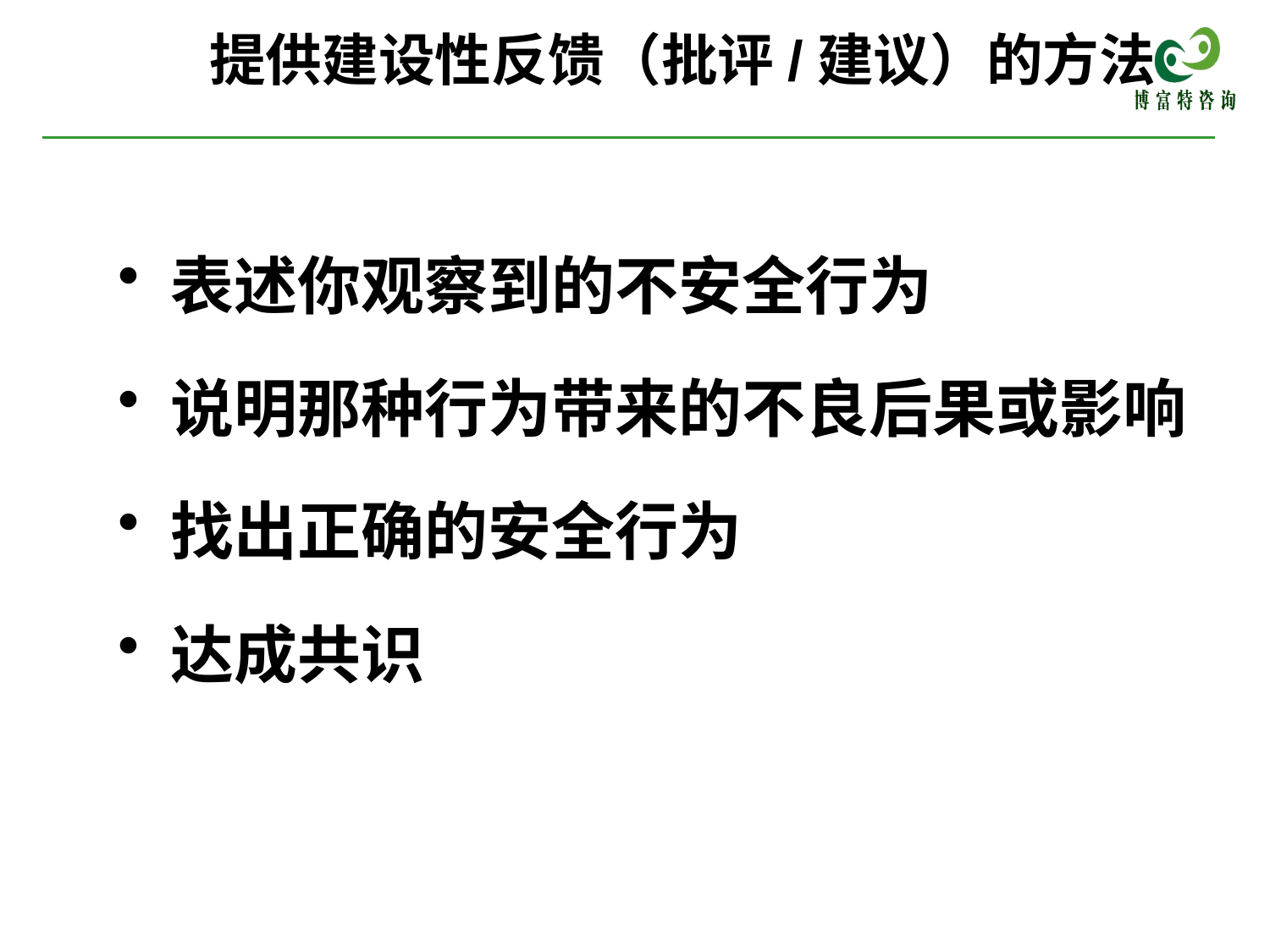

# 提供建设性反馈（批评/建议）的方法
 表述你观察到的不安全行为
 说明那种行为带来的不良后果或影响
 找出正确的安全行为
 达成共识